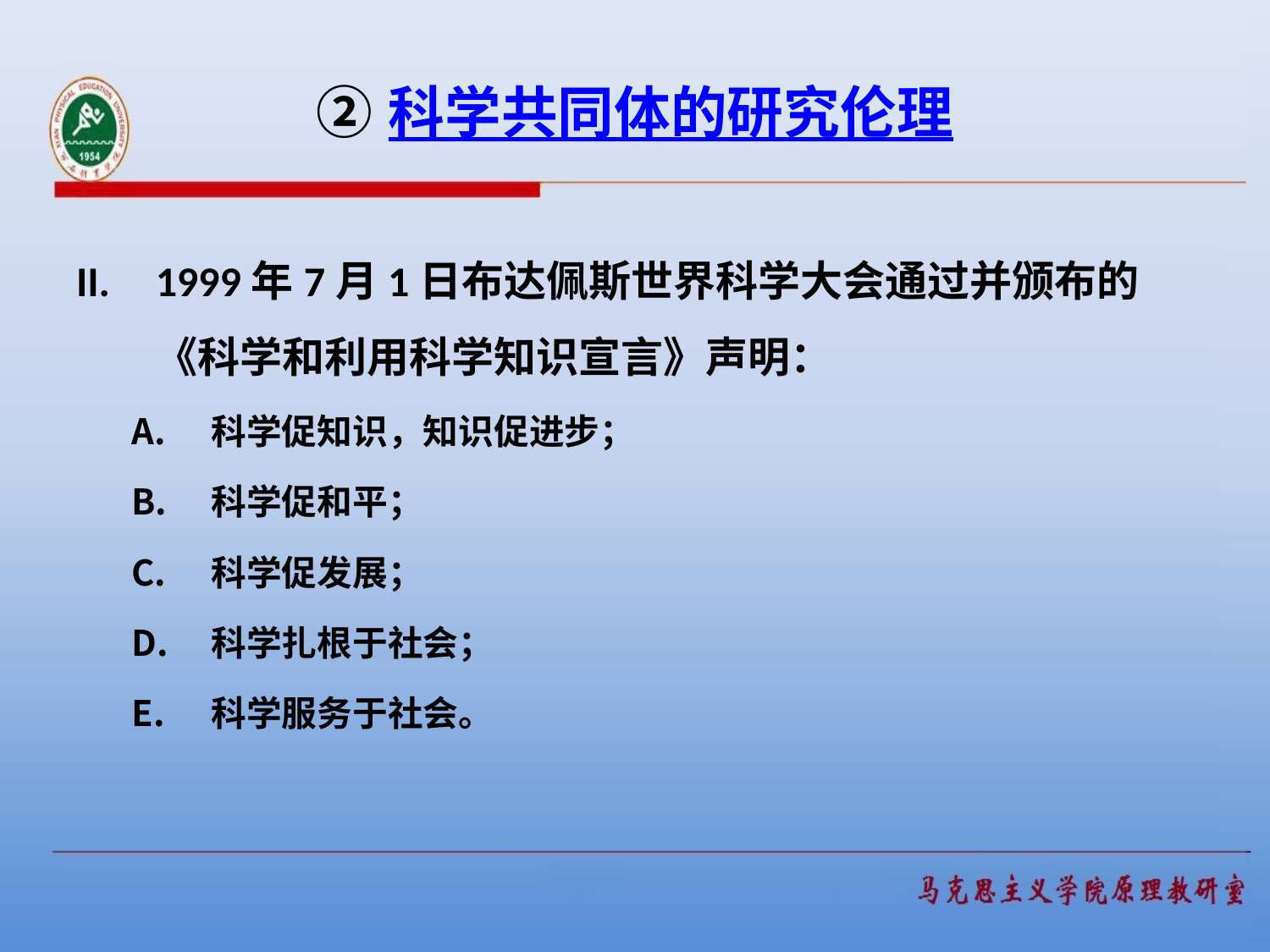

# 科学共同体的研究伦理
1999年7月1日布达佩斯世界科学大会通过并颁布的《科学和利用科学知识宣言》声明：
科学促知识，知识促进步；
科学促和平；
科学促发展；
科学扎根于社会；
科学服务于社会。